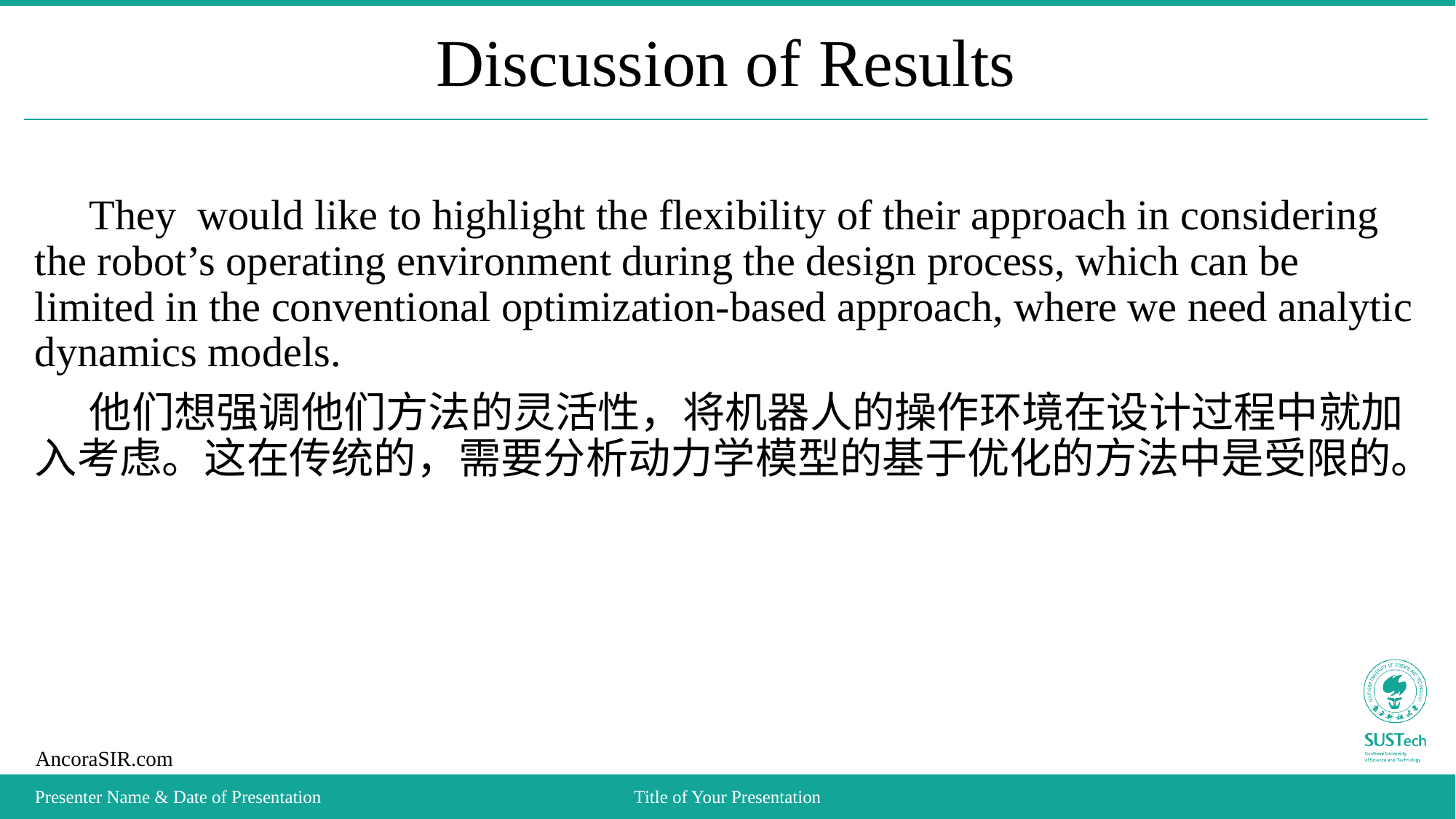

# Discussion of Results
They  would like to highlight the flexibility of their approach in considering the robot’s operating environment during the design process, which can be limited in the conventional optimization-based approach, where we need analytic dynamics models.
他们想强调他们方法的灵活性，将机器人的操作环境在设计过程中就加入考虑。这在传统的，需要分析动力学模型的基于优化的方法中是受限的。
Presenter Name & Date of Presentation
Title of Your Presentation
17